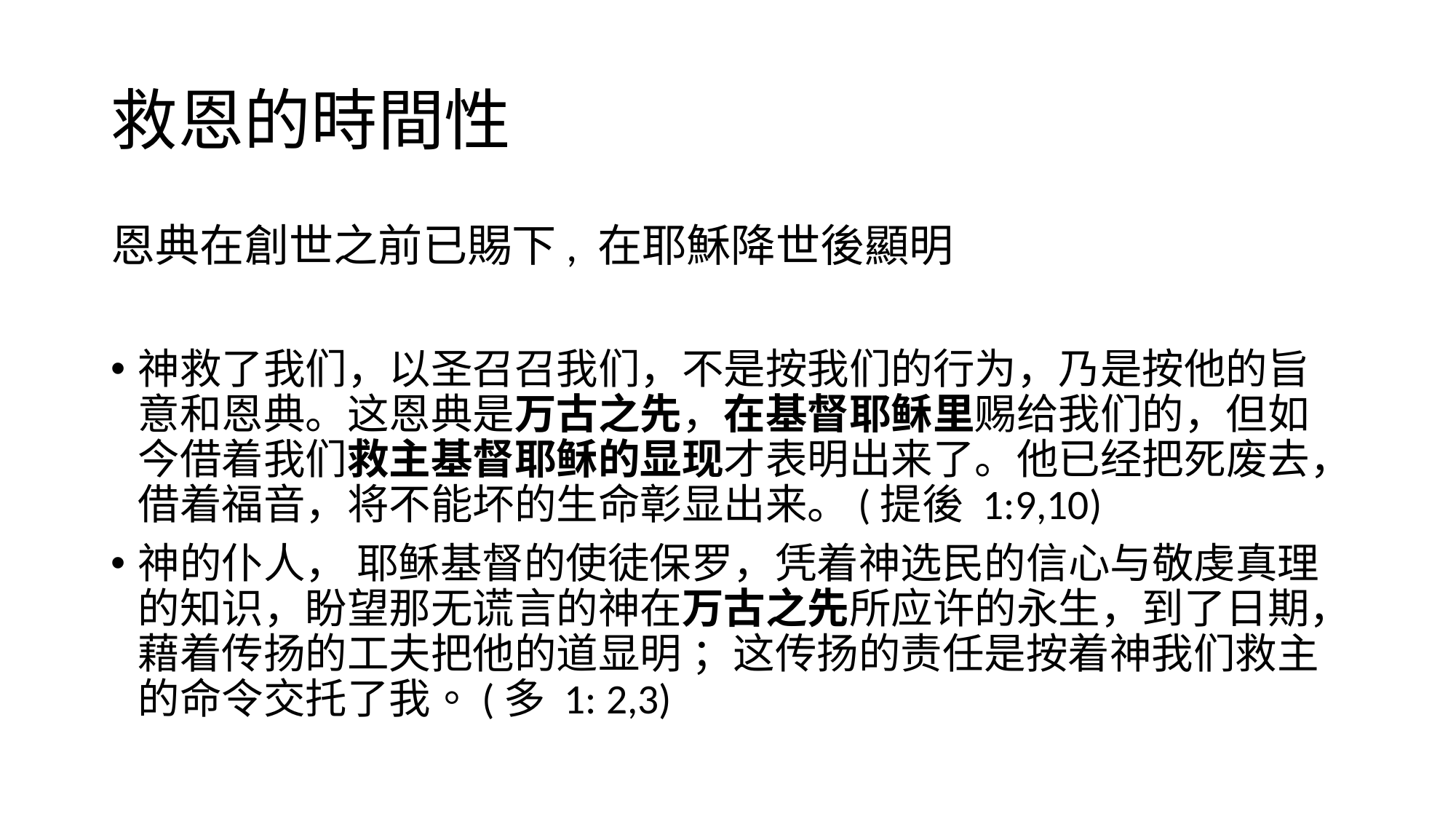

# 救恩的時間性
恩典在創世之前已賜下, 在耶穌降世後顯明

神救了我们，以圣召召我们，不是按我们的行为，乃是按他的旨意和恩典。这恩典是万古之先，在基督耶稣里赐给我们的，但如今借着我们救主基督耶稣的显现才表明出来了。他已经把死废去，借着福音，将不能坏的生命彰显出来。(提後 1:9,10)
神的仆人， 耶稣基督的使徒保罗，凭着神选民的信心与敬虔真理的知识，盼望那无谎言的神在万古之先所应许的永生，到了日期，藉着传扬的工夫把他的道显明 ；这传扬的责任是按着神我们救主的命令交托了我。(多 1: 2,3)